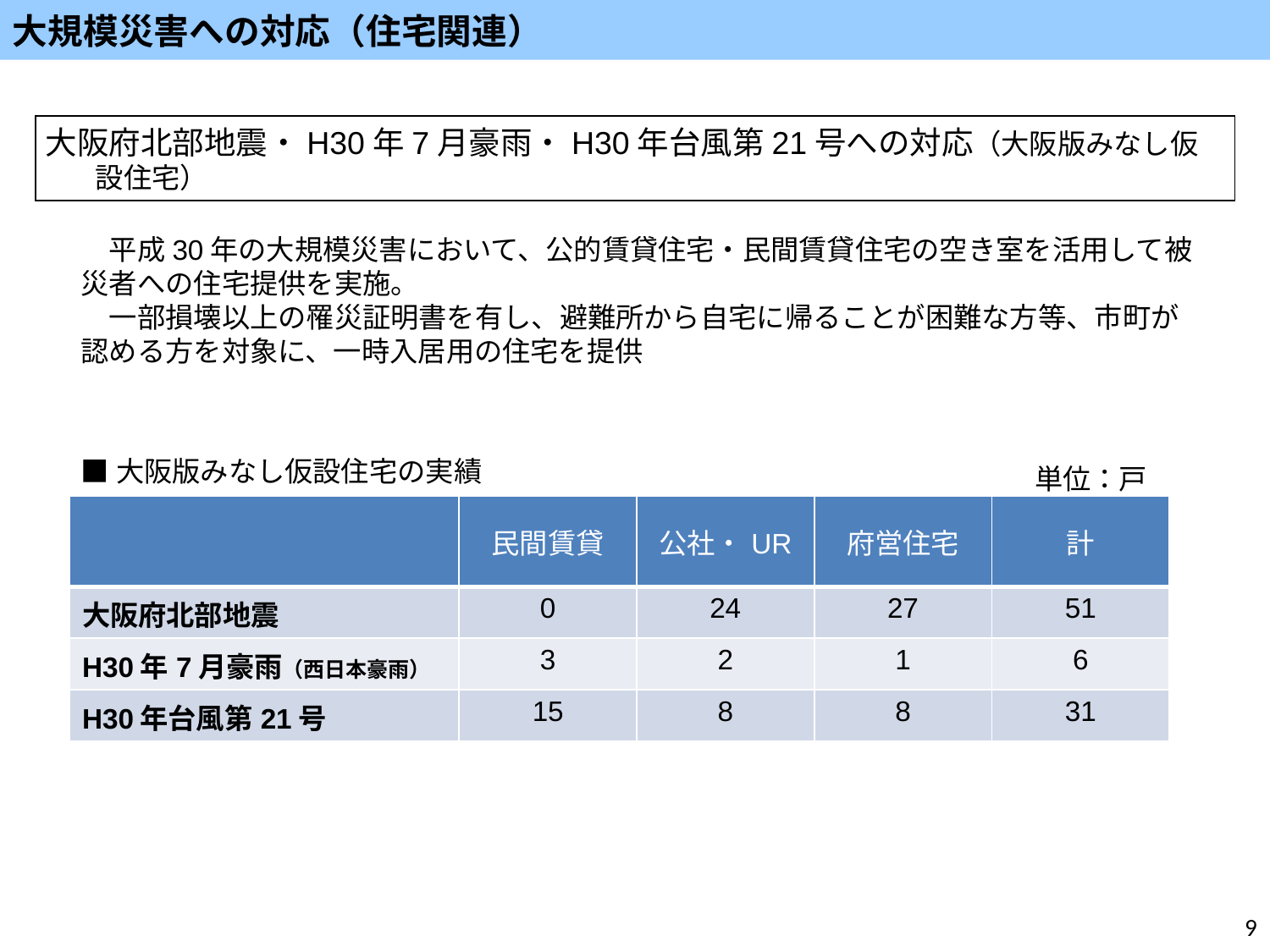

大規模災害への対応（住宅関連）
大阪府北部地震・H30年7月豪雨・H30年台風第21号への対応（大阪版みなし仮設住宅）
　平成30年の大規模災害において、公的賃貸住宅・民間賃貸住宅の空き室を活用して被災者への住宅提供を実施。
　一部損壊以上の罹災証明書を有し、避難所から自宅に帰ることが困難な方等、市町が認める方を対象に、一時入居用の住宅を提供
■大阪版みなし仮設住宅の実績
単位：戸
|  | 民間賃貸 | 公社・UR | 府営住宅 | 計 |
| --- | --- | --- | --- | --- |
| 大阪府北部地震 | 0 | 24 | 27 | 51 |
| H30年7月豪雨（西日本豪雨） | 3 | 2 | 1 | 6 |
| H30年台風第21号 | 15 | 8 | 8 | 31 |
9